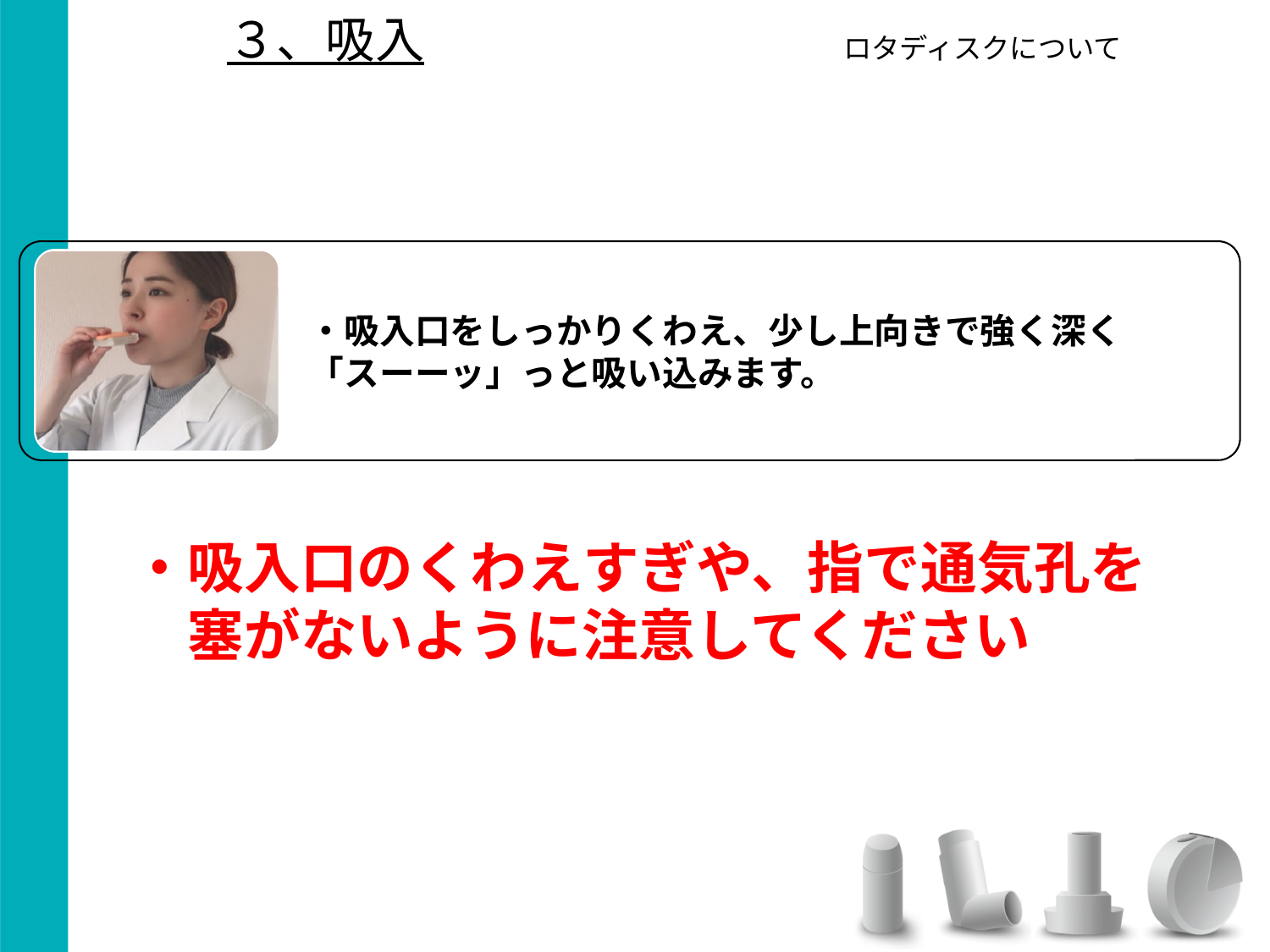

３、吸入
# ロタディスクについて
・吸入口をしっかりくわえ、少し上向きで強く深く「スーーッ」っと吸い込みます。
・吸入口のくわえすぎや、指で通気孔を
　塞がないように注意してください